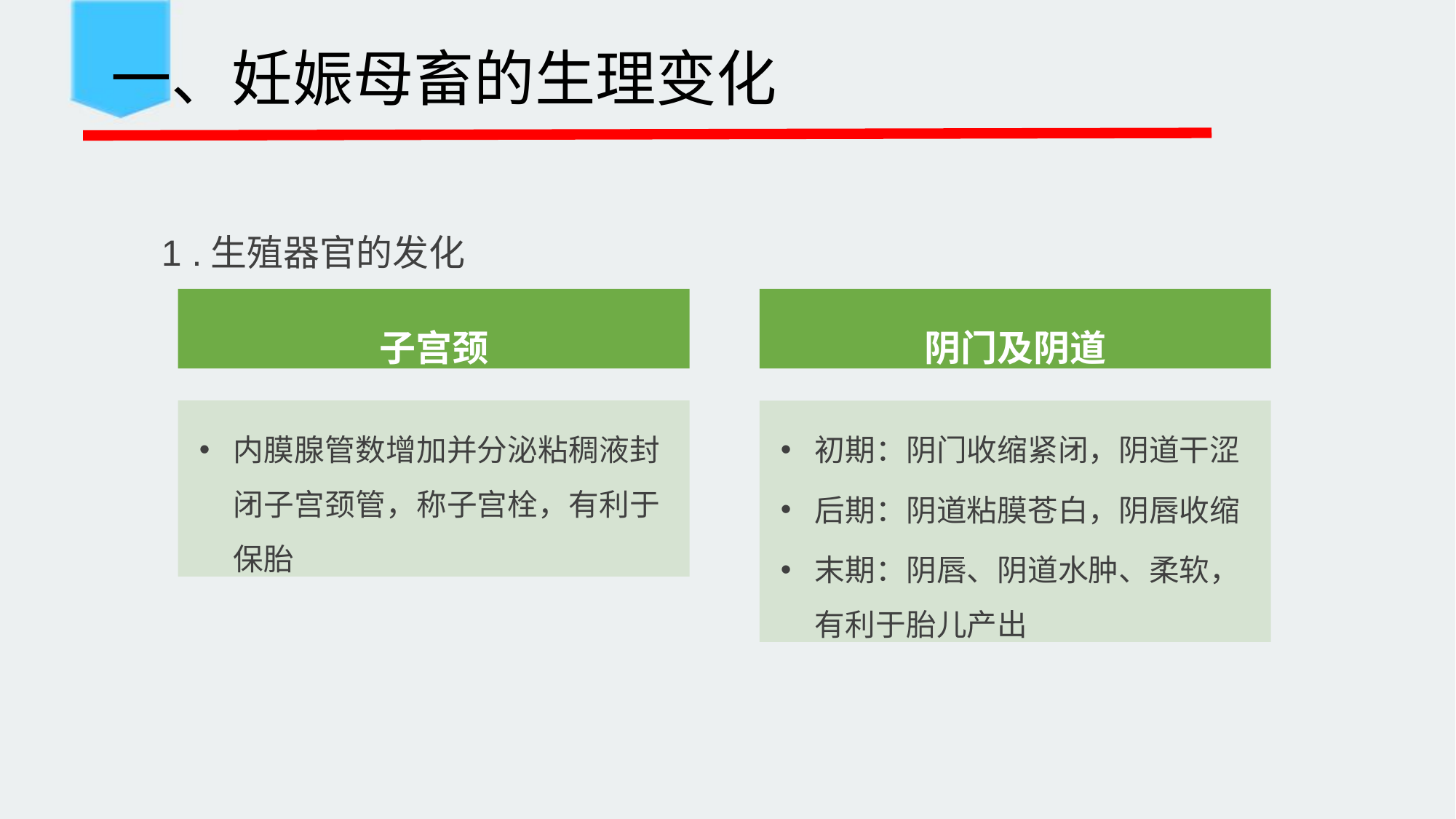

一、妊娠母畜的生理变化
1 .生殖器官的发化
子宫颈
阴门及阴道
内膜腺管数增加并分泌粘稠液封 闭子宫颈管，称子宫栓，有利于 保胎
初期：阴门收缩紧闭，阴道干涩
后期：阴道粘膜苍白，阴唇收缩
末期：阴唇、阴道水肿、柔软， 有利于胎儿产出